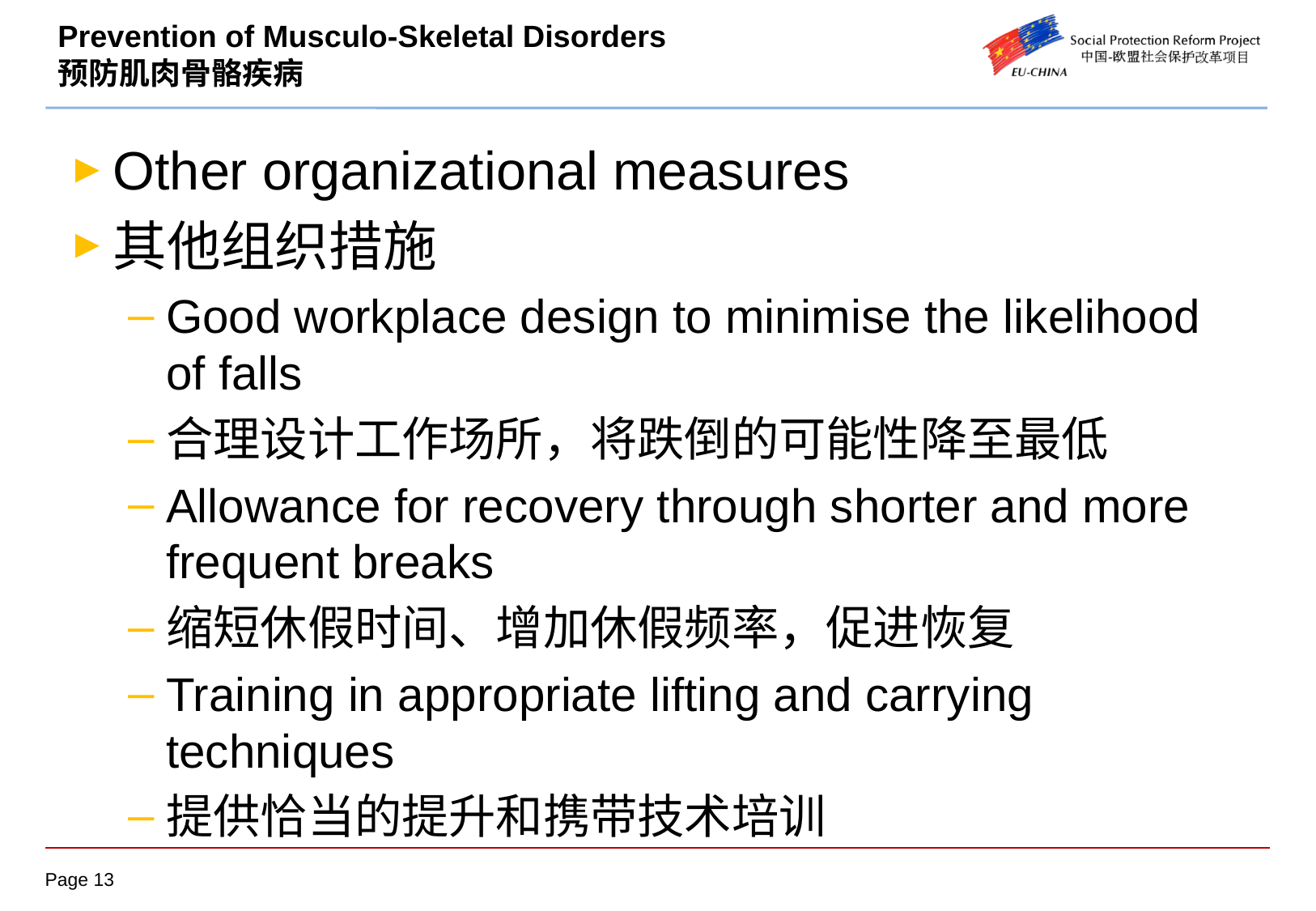

# Prevention of Musculo-Skeletal Disorders 预防肌肉骨骼疾病
Other organizational measures
其他组织措施
Good workplace design to minimise the likelihood of falls
合理设计工作场所，将跌倒的可能性降至最低
Allowance for recovery through shorter and more frequent breaks
缩短休假时间、增加休假频率，促进恢复
Training in appropriate lifting and carrying techniques
提供恰当的提升和携带技术培训